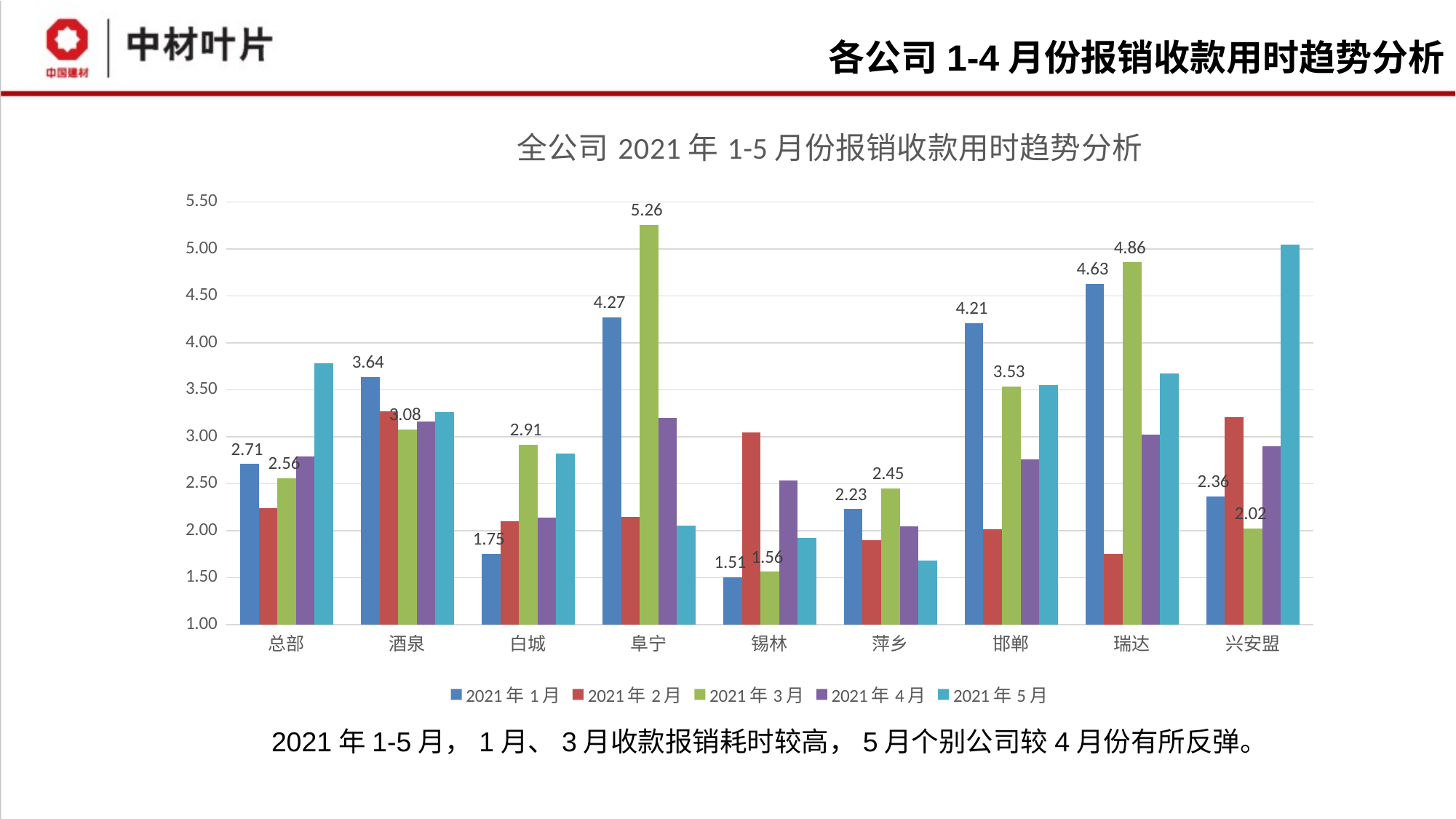

# 各公司1-4月份报销收款用时趋势分析

### Chart: 全公司2021年1-5月份报销收款用时趋势分析

| Category | 2021年1月 | 2021年2月 | 2021年3月 | 2021年4月 | 2021年5月 |
|---|---|---|---|---|---|
| 总部 | 2.7093996627916 | 2.24344433331889 | 2.55769910241228 | 2.79248955817569 | 3.78193316977921 |
| 酒泉 | 3.63619834380661 | 3.27309289917865 | 3.07836223069321 | 3.16571521392246 | 3.26504084448017 |
| 白城 | 1.75278141534339 | 2.09664265922978 | 2.91362846727645 | 2.13869231207796 | 2.81954224648624 |
| 阜宁 | 4.27110378139657 | 2.14470200102742 | 5.25590764065761 | 3.20353102743452 | 2.05500766637508 |
| 锡林 | 1.5059502634024 | 3.04433729984159 | 1.56211820524109 | 2.53333314263347 | 1.92104208375079 |
| 萍乡 | 2.22833381995021 | 1.89645952603357 | 2.45108275992423 | 2.04531129636316 | 1.68146707088788 |
| 邯郸 | 4.21112447558856 | 2.01535987364996 | 3.53359871679493 | 2.76099335365629 | 3.55143160651344 |
| 瑞达 | 4.62684895833263 | 1.75521412036687 | 4.85694444444299 | 3.02095747292521 | 3.67720138888908 |
| 兴安盟 | 2.36414872685333 | 3.20856412234807 | 2.02250995773952 | 2.89495236947021 | 5.04451710438933 |
2021年1-5月，1月、3月收款报销耗时较高，5月个别公司较4月份有所反弹。